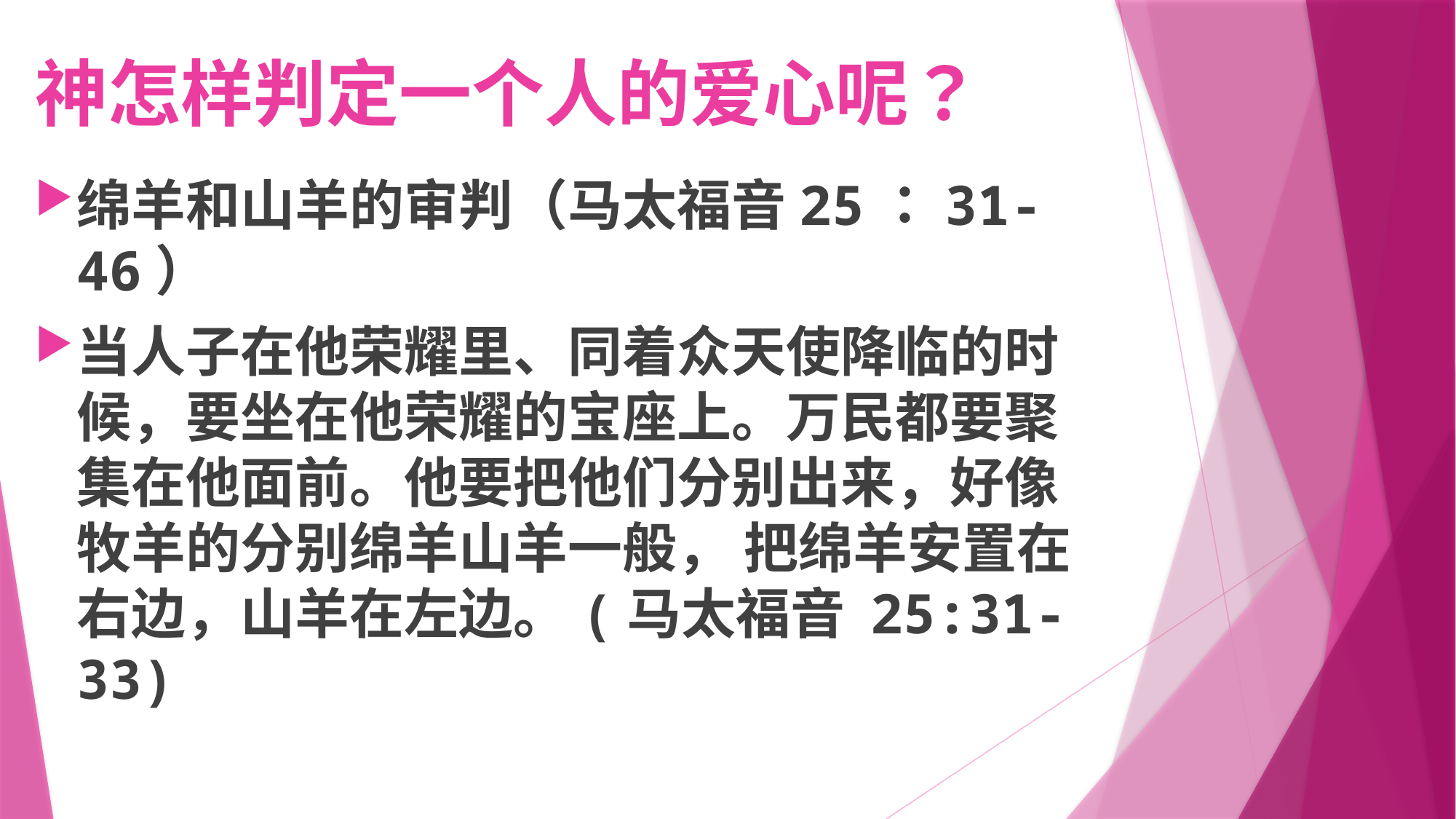

# 神怎样判定一个人的爱心呢？
绵羊和山羊的审判（马太福音25：31-46）
当人子在他荣耀里、同着众天使降临的时候，要坐在他荣耀的宝座上。万民都要聚集在他面前。他要把他们分别出来，好像牧羊的分别绵羊山羊一般， 把绵羊安置在右边，山羊在左边。(马太福音 25:31-33)